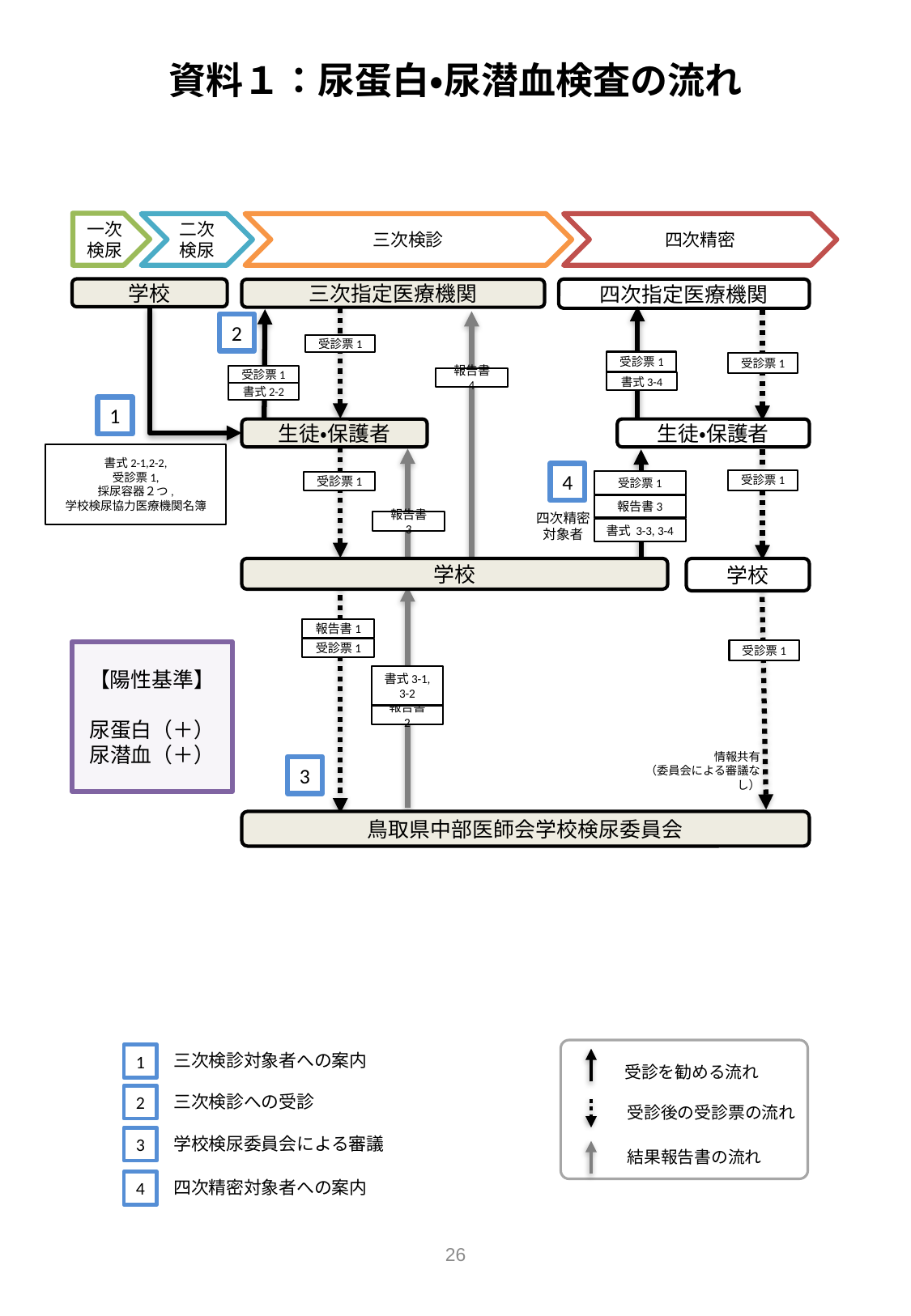

資料１：尿蛋白・尿潜血検査の流れ
一次
検尿
二次
検尿
三次検診
四次精密
学校
四次指定医療機関
三次指定医療機関
2
受診票1
受診票1
受診票1
受診票1
書式2-2
報告書 4
書式3-4
1
生徒・保護者
生徒・保護者
書式2-1,2-2,
受診票1,
採尿容器２つ,
学校検尿協力医療機関名簿
4
受診票1
受診票1
受診票1
報告書3
四次精密
対象者
報告書 3
書式 3-3, 3-4
学校
学校
報告書1
受診票1
受診票1
【陽性基準】

尿蛋白（＋）
尿潜血（＋）
書式3-1,
3-2
報告書 2
情報共有
（委員会による審議なし）
3
鳥取県中部医師会学校検尿委員会
受診票1
報告書 3,4

三次検診対象者への案内
1
受診を勧める流れ
三次検診への受診
2
受診後の受診票の流れ
学校検尿委員会による審議
3
結果報告書の流れ
四次精密対象者への案内
4
26